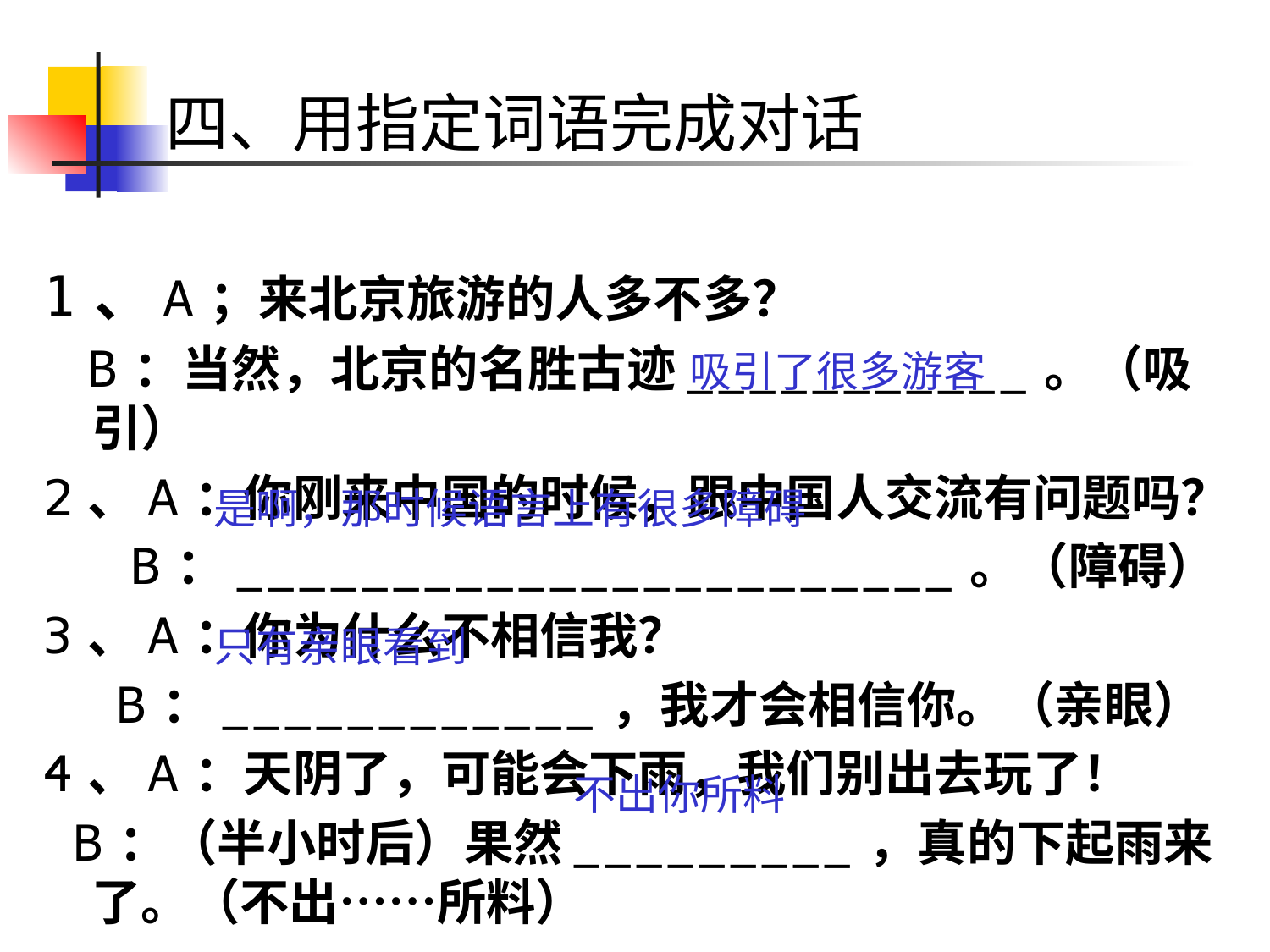

# 四、用指定词语完成对话
1、A；来北京旅游的人多不多？
   B：当然，北京的名胜古迹___________。（吸引）
2、A：你刚来中国的时候，跟中国人交流有问题吗？
      B：_______________________。（障碍）
3、A：你为什么不相信我？
     B：____________，我才会相信你。（亲眼）
4、A：天阴了，可能会下雨，我们别出去玩了！
  B：（半小时后）果然_________，真的下起雨来了。（不出……所料）
吸引了很多游客
是啊，那时候语言上有很多障碍
只有亲眼看到
不出你所料